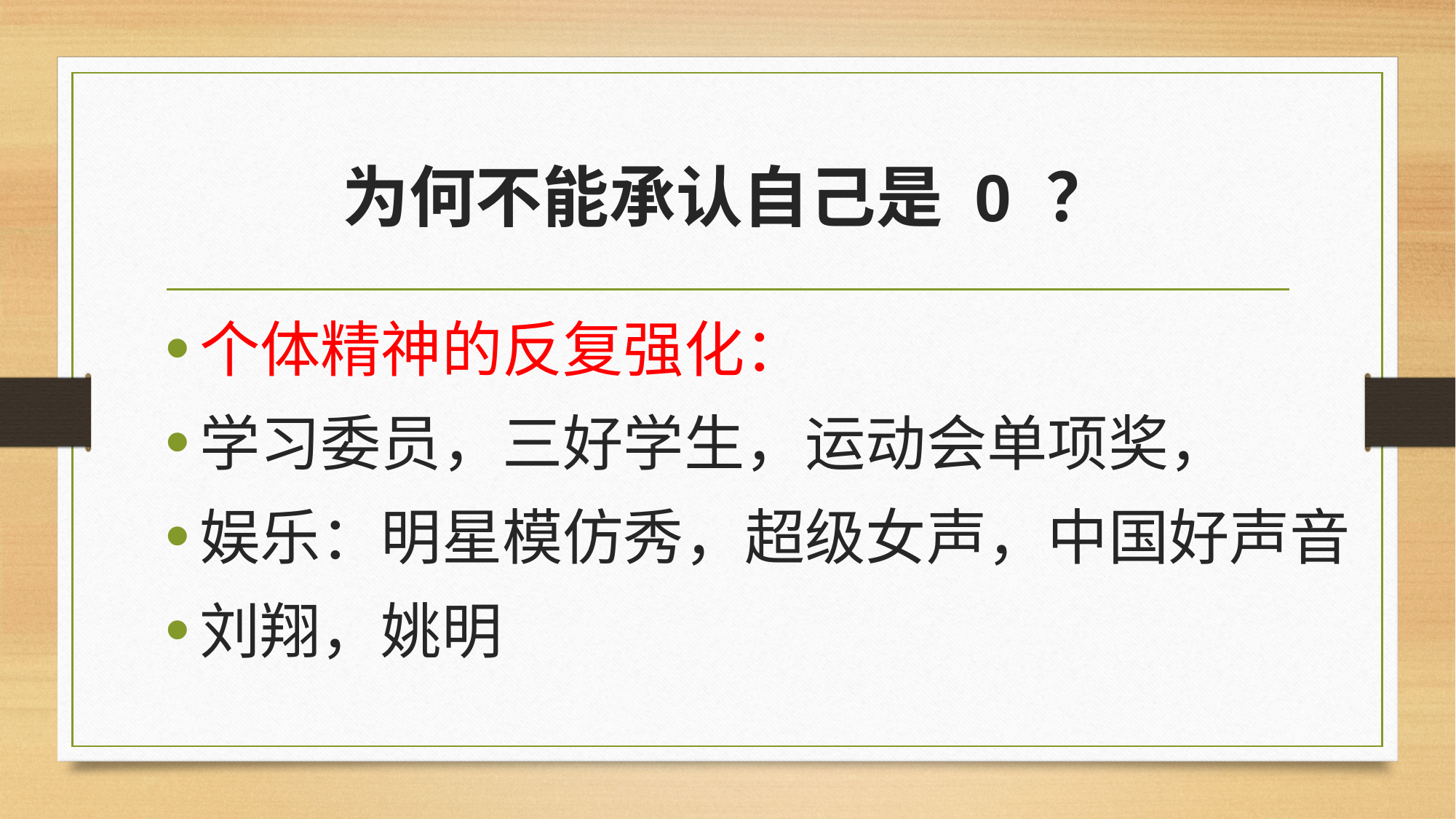

# 为何不能承认自己是 0 ？
个体精神的反复强化：
学习委员，三好学生，运动会单项奖，
娱乐：明星模仿秀，超级女声，中国好声音
刘翔，姚明